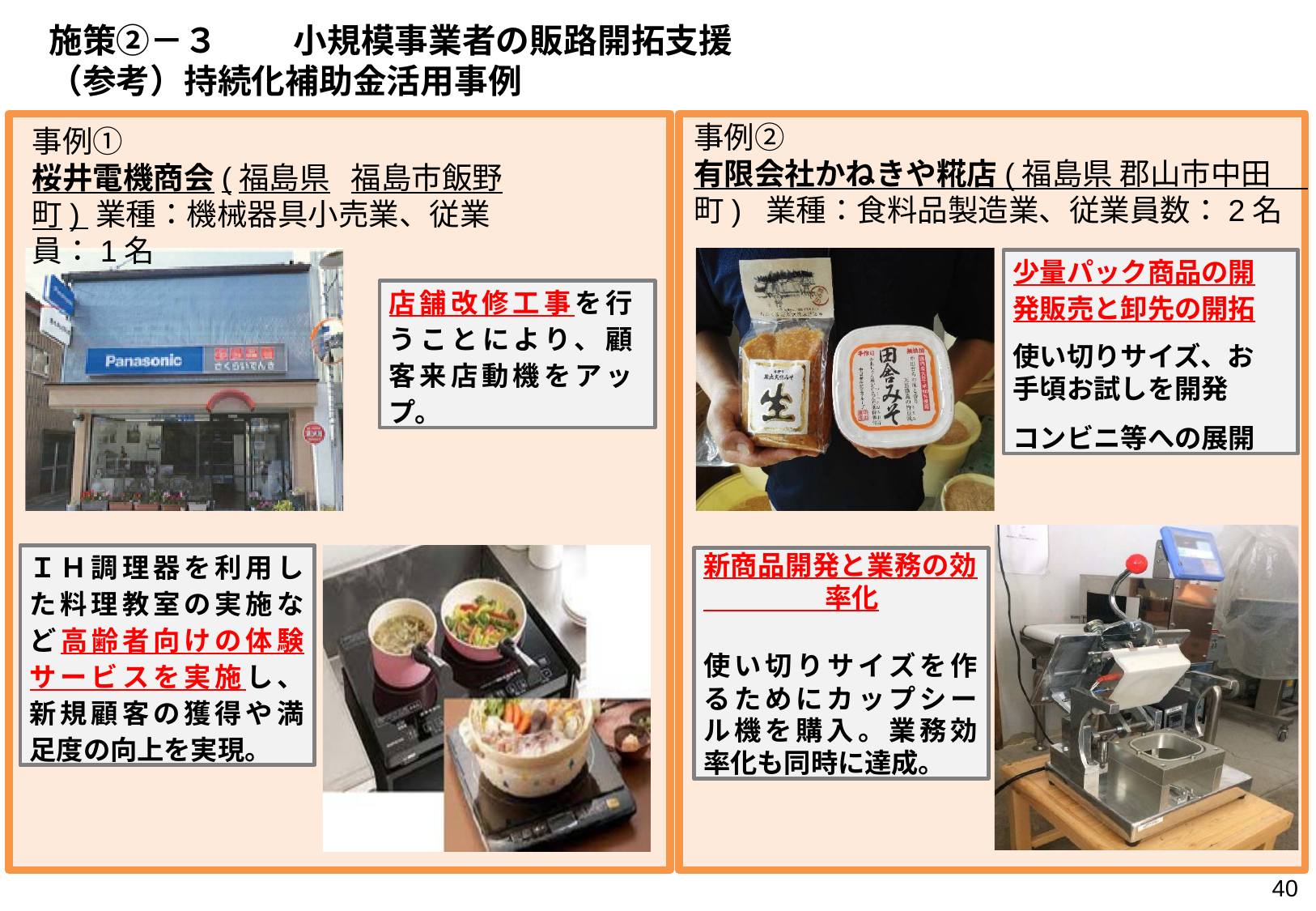

# 施策②－３	小規模事業者の販路開拓支援
（参考）持続化補助金活用事例

事例②
事例①
桜井電機商会(福島県	福島市飯野町) 業種：機械器具小売業、従業員：1名
有限会社かねきや糀店(福島県 郡山市中田町)  業種：⾷料品製造業、従業員数：2名

少量パック商品の開 発販売と卸先の開拓
使い切りサイズ、お 手頃お試しを開発
コンビニ等への展開
店舗改修工事を行 うことにより、顧 客来店動機をアッ プ。

ＩＨ調理器を利用し た料理教室の実施な ど高齢者向けの体験 サービスを実施し、 新規顧客の獲得や満 足度の向上を実現。
新商品開発と業務の効                          率化
使い切りサイズを作 るためにカップシー ル機を購入。業務効 率化も同時に達成。
40